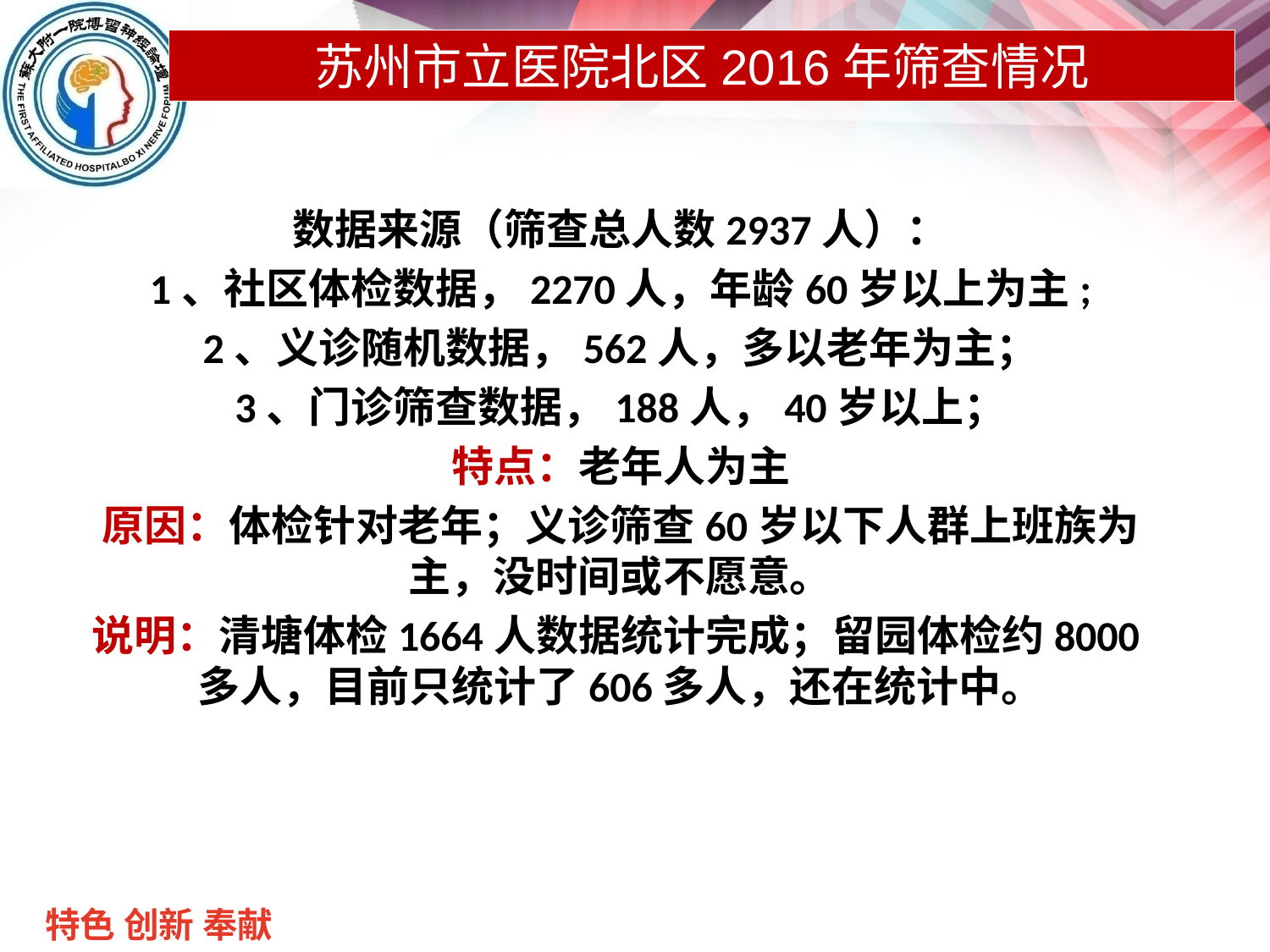

苏州市立医院北区2016年筛查情况
数据来源（筛查总人数2937人）：
1、社区体检数据，2270人，年龄60岁以上为主;
2、义诊随机数据，562人，多以老年为主；
3、门诊筛查数据，188人，40岁以上；
特点：老年人为主
原因：体检针对老年；义诊筛查60岁以下人群上班族为主，没时间或不愿意。
说明：清塘体检1664人数据统计完成；留园体检约8000多人，目前只统计了606多人，还在统计中。